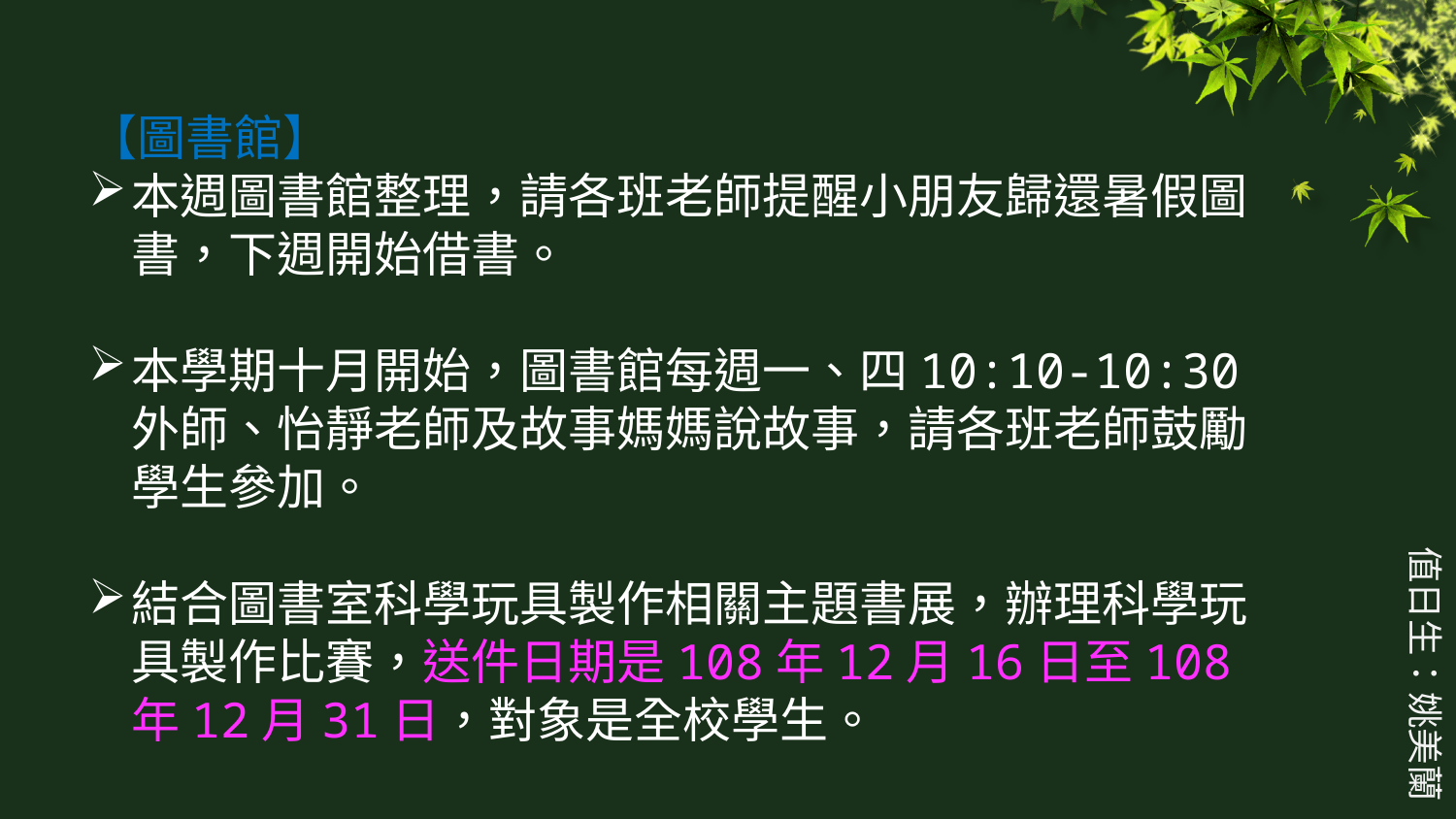

【圖書館】
本週圖書館整理，請各班老師提醒小朋友歸還暑假圖書，下週開始借書。

本學期十月開始，圖書館每週一、四10:10-10:30外師、怡靜老師及故事媽媽說故事，請各班老師鼓勵學生參加。

結合圖書室科學玩具製作相關主題書展，辦理科學玩具製作比賽，送件日期是108年12月16日至108年12月31日，對象是全校學生。
值日生：姚美蘭